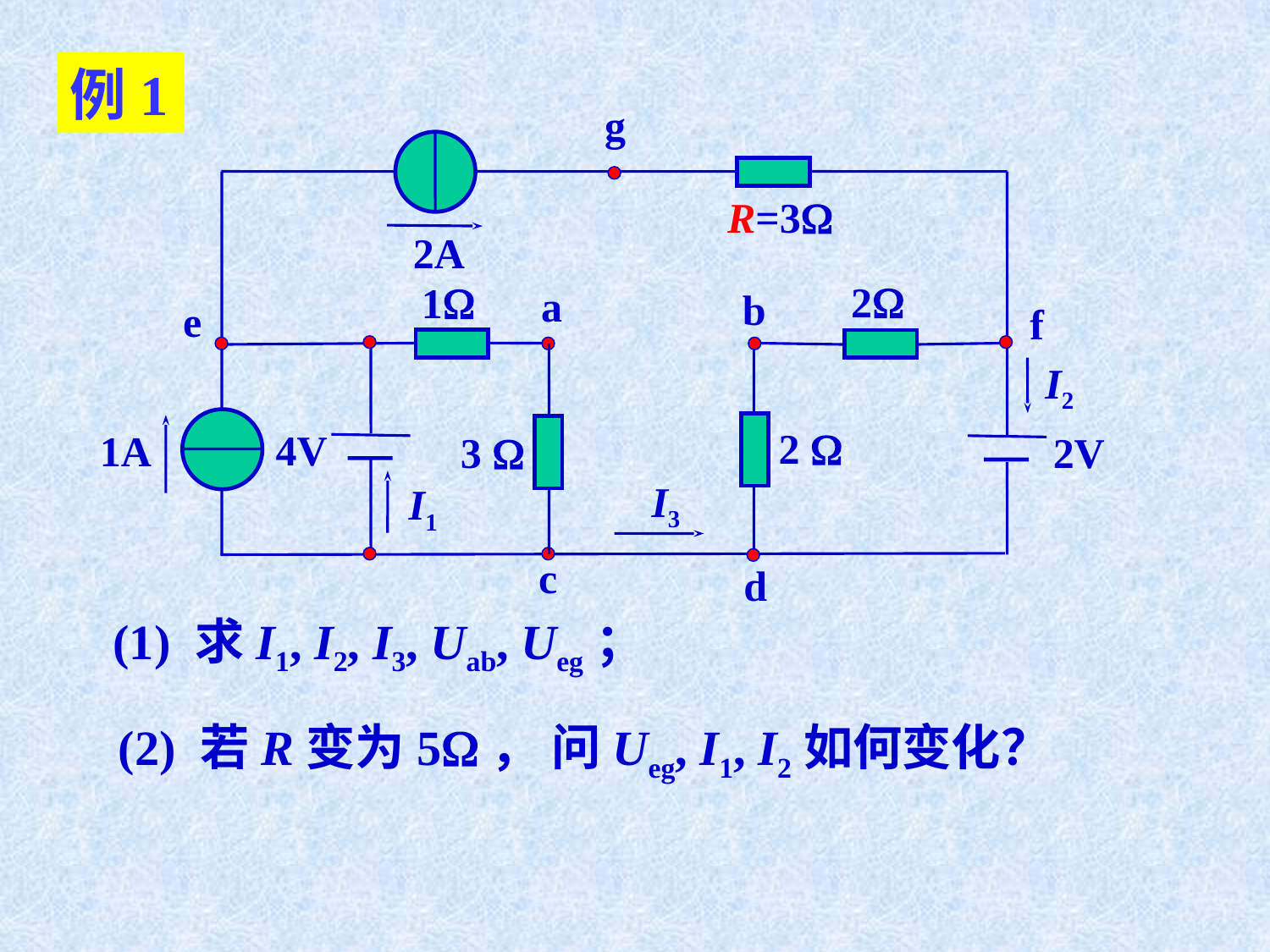

例1
g

R=3Ω
2A

2Ω
1Ω
a
b
e
f

I2

2 Ω
4V
1A
3 Ω
2V

I3
I1

c

d

(1) 求I1, I2, I3, Uab, Ueg；
(2) 若R变为5Ω， 问Ueg, I1, I2如何变化？